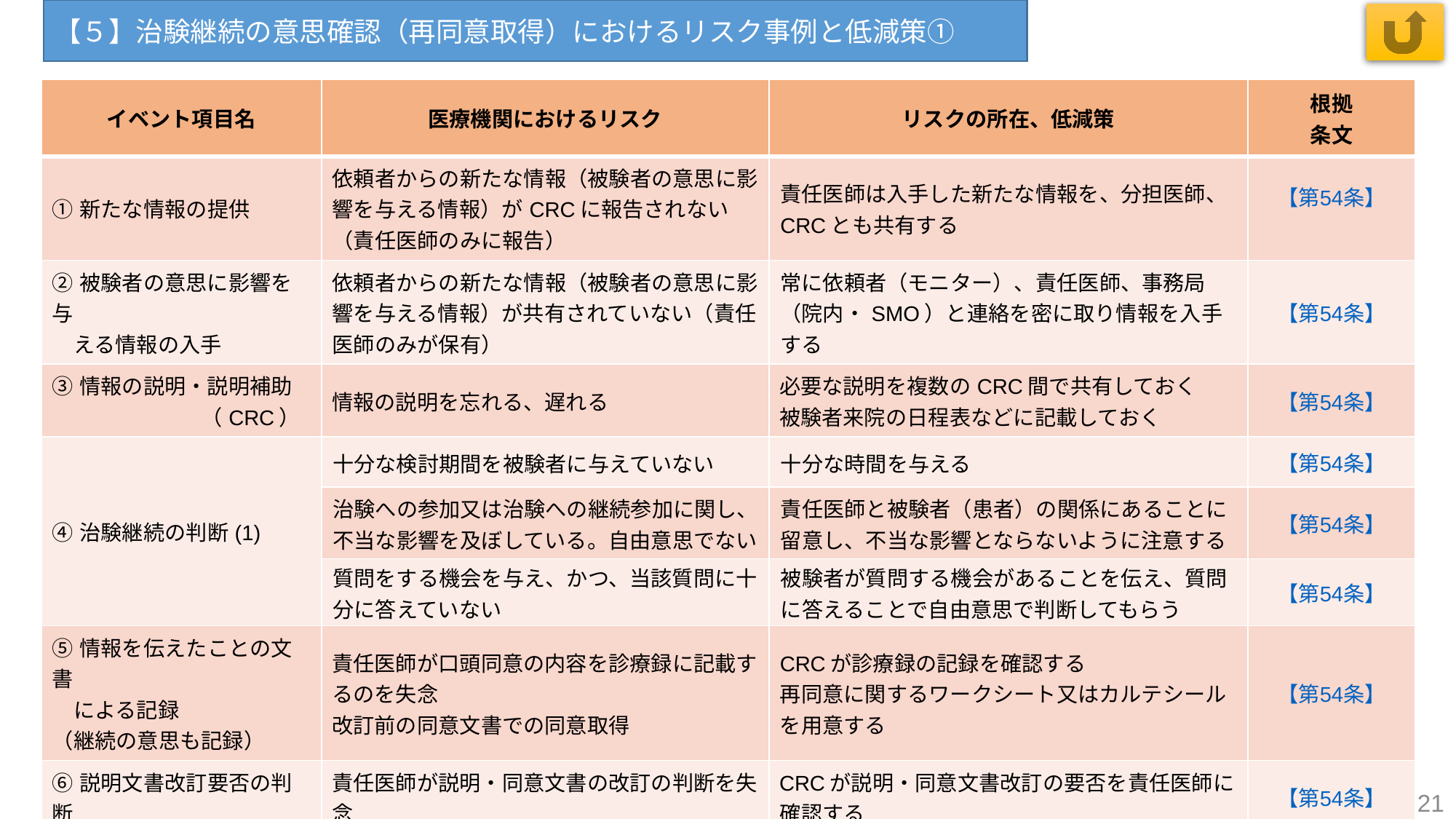

【５】治験継続の意思確認（再同意取得）におけるリスク事例と低減策①

| イベント項目名 | 医療機関におけるリスク | リスクの所在、低減策 | 根拠 条文 |
| --- | --- | --- | --- |
| ①新たな情報の提供 | 依頼者からの新たな情報（被験者の意思に影響を与える情報）がCRCに報告されない（責任医師のみに報告） | 責任医師は入手した新たな情報を、分担医師、CRCとも共有する | 【第54条】 |
| ②被験者の意思に影響を与　 　える情報の入手 | 依頼者からの新たな情報（被験者の意思に影響を与える情報）が共有されていない（責任医師のみが保有） | 常に依頼者（モニター）、責任医師、事務局（院内・SMO）と連絡を密に取り情報を入手する | 【第54条】 |
| ③情報の説明・説明補助 　　　　　　　（CRC） | 情報の説明を忘れる、遅れる | 必要な説明を複数のCRC間で共有しておく 被験者来院の日程表などに記載しておく | 【第54条】 |
| ④治験継続の判断(1) | 十分な検討期間を被験者に与えていない | 十分な時間を与える | 【第54条】 |
|  | 治験への参加又は治験への継続参加に関し、不当な影響を及ぼしている。自由意思でない | 責任医師と被験者（患者）の関係にあることに留意し、不当な影響とならないように注意する | 【第54条】 |
|  | 質問をする機会を与え、かつ、当該質問に十分に答えていない | 被験者が質問する機会があることを伝え、質問に答えることで自由意思で判断してもらう | 【第54条】 |
| ⑤情報を伝えたことの文書 　による記録 （継続の意思も記録） | 責任医師が口頭同意の内容を診療録に記載するのを失念 改訂前の同意文書での同意取得 | CRCが診療録の記録を確認する 再同意に関するワークシート又はカルテシールを用意する | 【第54条】 |
| ⑥説明文書改訂要否の判断 | 責任医師が説明・同意文書の改訂の判断を失念 | CRCが説明・同意文書改訂の要否を責任医師に確認する | 【第54条】 |
| ⑦再同意の説明・同意文書　 　の作成 | 説明・同意文書のヘッダや版数を更新するのを忘れてしまう | CRCは複数体制で変更点を確認する 事務局担当者も確認する | 【第54条】 |